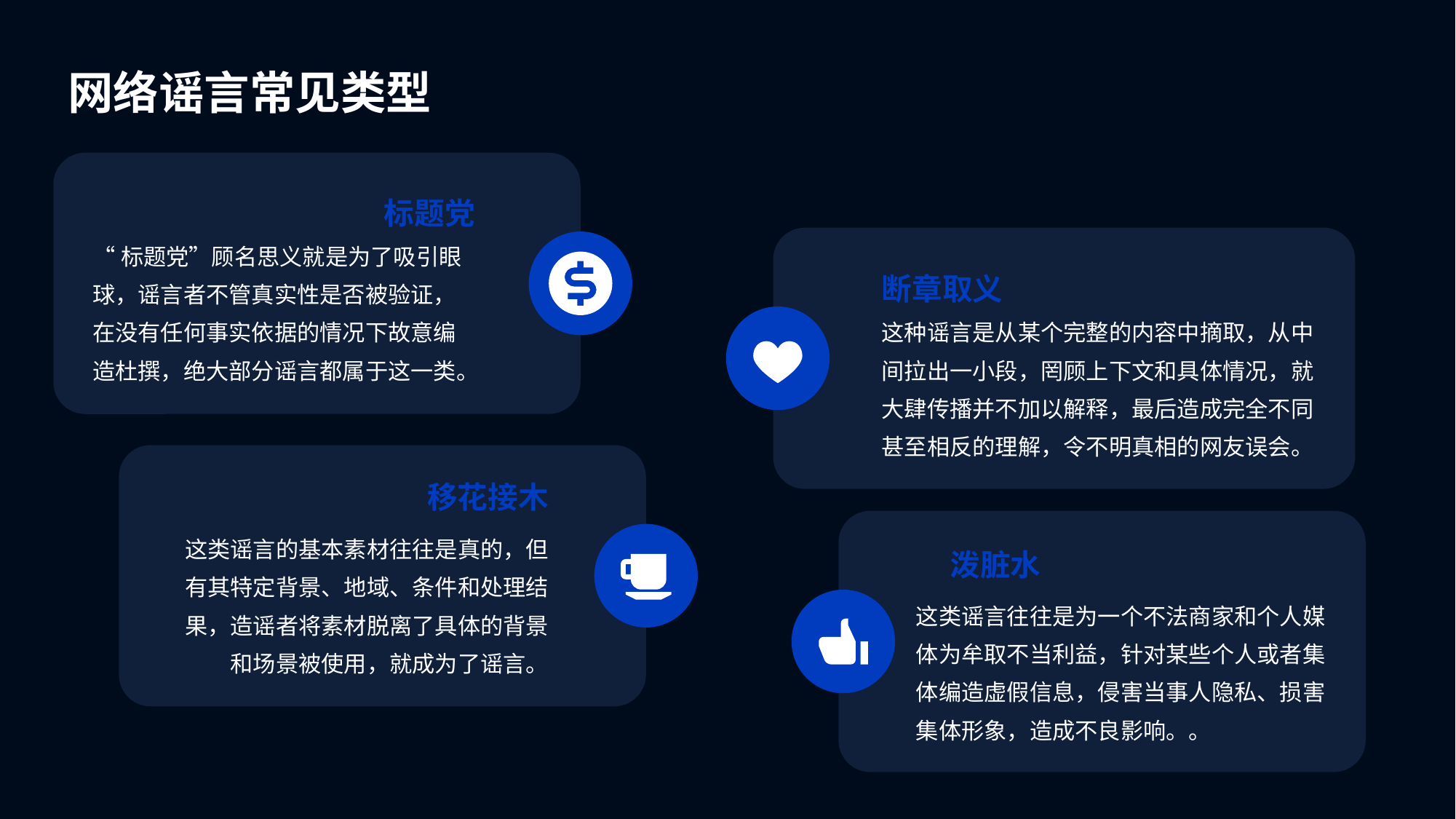

网络谣言常见类型

标题党
“标题党”顾名思义就是为了吸引眼球，谣言者不管真实性是否被验证，在没有任何事实依据的情况下故意编造杜撰，绝大部分谣言都属于这一类。

断章取义

这种谣言是从某个完整的内容中摘取，从中间拉出一小段，罔顾上下文和具体情况，就大肆传播并不加以解释，最后造成完全不同甚至相反的理解，令不明真相的网友误会。

移花接木

这类谣言的基本素材往往是真的，但有其特定背景、地域、条件和处理结果，造谣者将素材脱离了具体的背景和场景被使用，就成为了谣言。

泼脏水

这类谣言往往是为一个不法商家和个人媒体为牟取不当利益，针对某些个人或者集体编造虚假信息，侵害当事人隐私、损害集体形象，造成不良影响。。